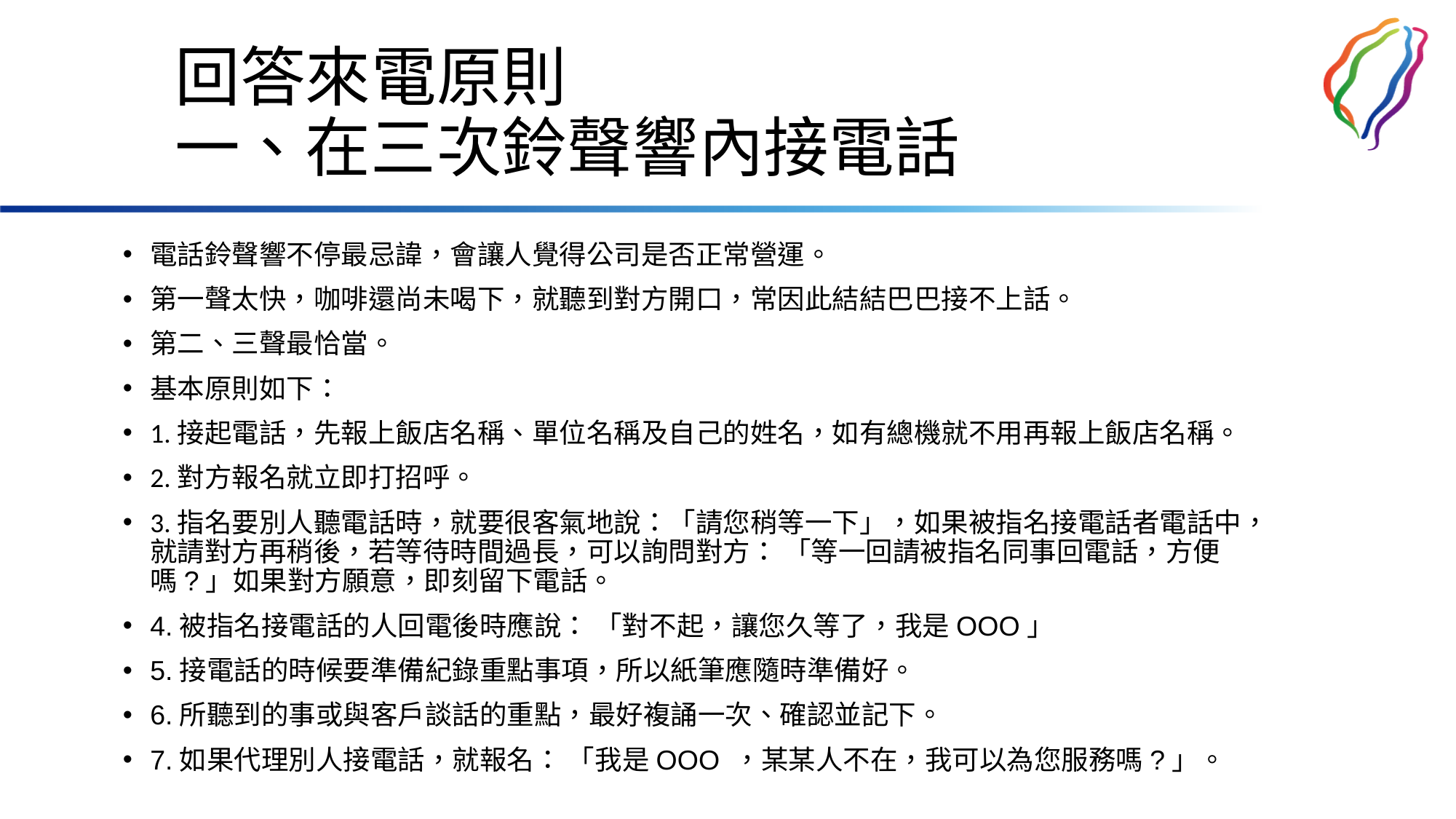

# 回答來電原則 一、在三次鈴聲響內接電話
電話鈴聲響不停最忌諱，會讓人覺得公司是否正常營運。
第一聲太快，咖啡還尚未喝下，就聽到對方開口，常因此結結巴巴接不上話。
第二、三聲最恰當。
基本原則如下：
1.接起電話，先報上飯店名稱、單位名稱及自己的姓名，如有總機就不用再報上飯店名稱。
2.對方報名就立即打招呼。
3.指名要別人聽電話時，就要很客氣地說：「請您稍等一下」，如果被指名接電話者電話中，就請對方再稍後，若等待時間過長，可以詢問對方： 「等一回請被指名同事回電話，方便嗎?」如果對方願意，即刻留下電話。
4.被指名接電話的人回電後時應說： 「對不起，讓您久等了，我是OOO」
5.接電話的時候要準備紀錄重點事項，所以紙筆應隨時準備好。
6.所聽到的事或與客戶談話的重點，最好複誦一次、確認並記下。
7.如果代理別人接電話，就報名： 「我是OOO ，某某人不在，我可以為您服務嗎?」。